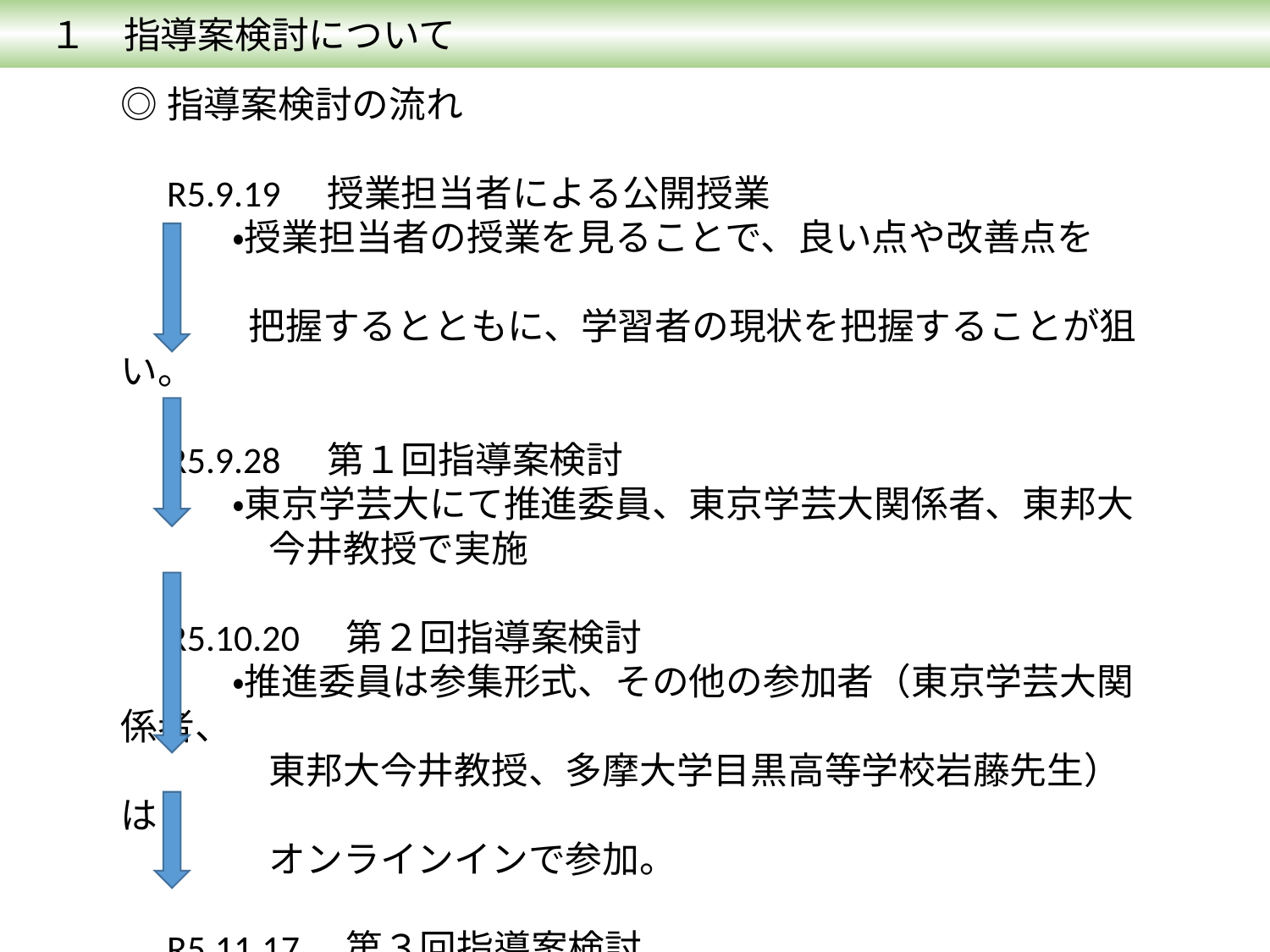

１　指導案検討について
◎指導案検討の流れ

　R5.9.19　授業担当者による公開授業
　　　・授業担当者の授業を見ることで、良い点や改善点を
　　　  把握するとともに、学習者の現状を把握することが狙い。

　R5.9.28　第１回指導案検討
　　　・東京学芸大にて推進委員、東京学芸大関係者、東邦大
　　　　今井教授で実施

　R5.10.20　第２回指導案検討
　　　・推進委員は参集形式、その他の参加者（東京学芸大関係者、
　　　　東邦大今井教授、多摩大学目黒高等学校岩藤先生）は
　　　　オンラインインで参加。

　R5.11.17　第３回指導案検討
　　　・第２回と同じ形式

　R5.12.18　公開授業